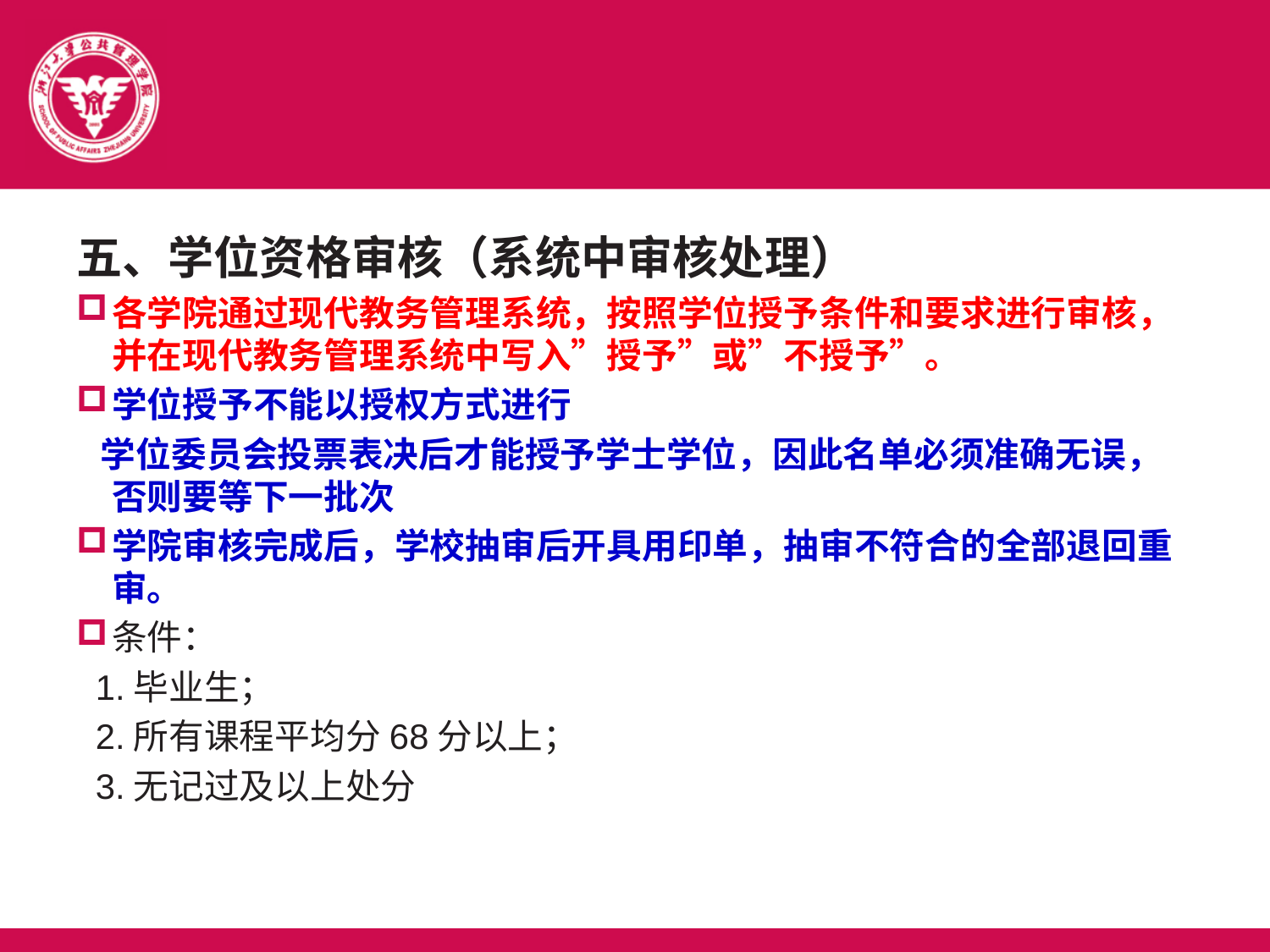

五、学位资格审核（系统中审核处理）
各学院通过现代教务管理系统，按照学位授予条件和要求进行审核，并在现代教务管理系统中写入”授予”或”不授予”。
学位授予不能以授权方式进行
  学位委员会投票表决后才能授予学士学位，因此名单必须准确无误，否则要等下一批次
学院审核完成后，学校抽审后开具用印单，抽审不符合的全部退回重审。
条件：
  1.毕业生；
  2.所有课程平均分68分以上；
  3.无记过及以上处分